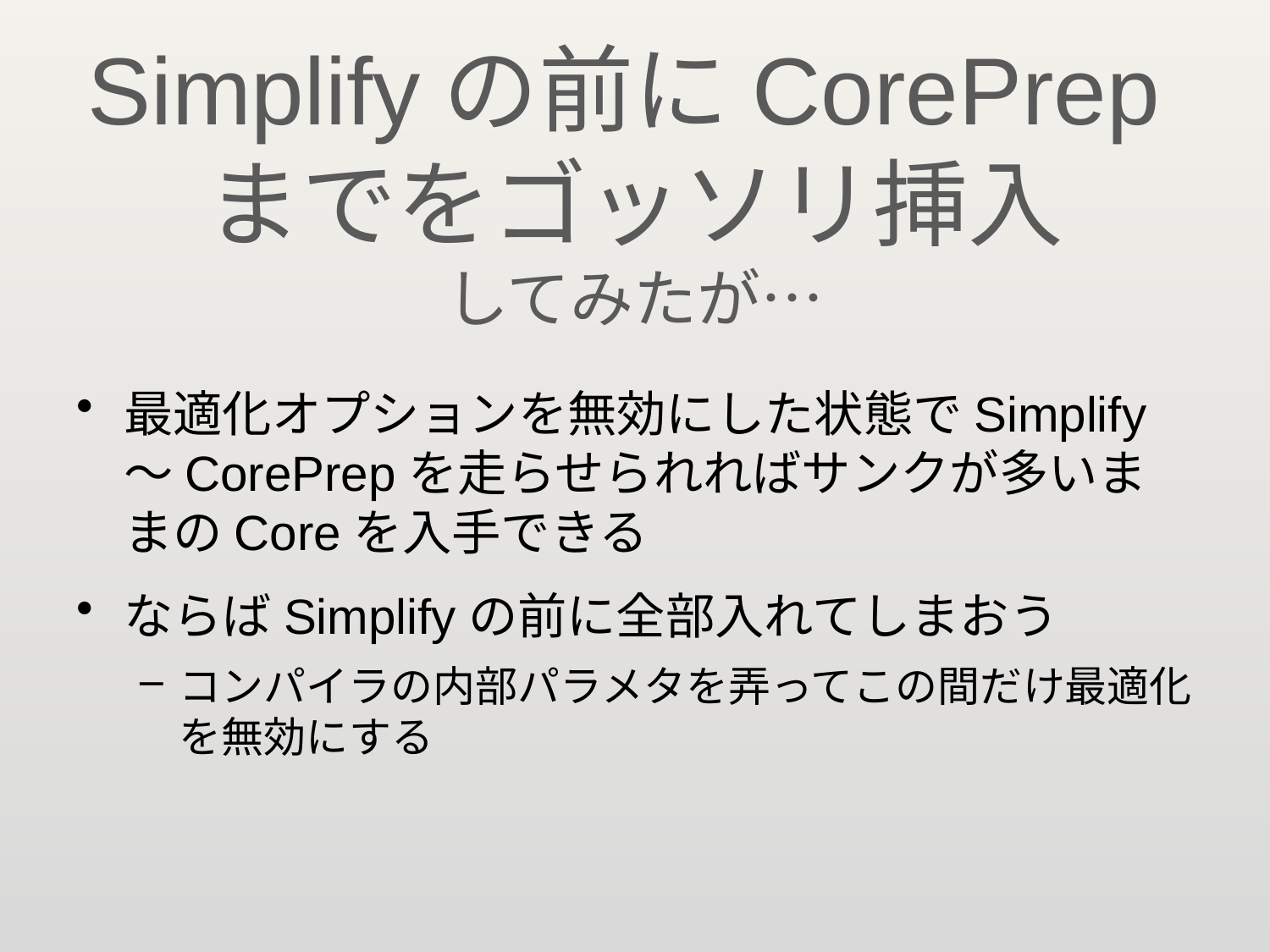

# Simplifyの前にCorePrepまでをゴッソリ挿入 してみたが…
最適化オプションを無効にした状態でSimplify～CorePrepを走らせられればサンクが多いままのCoreを入手できる
ならばSimplifyの前に全部入れてしまおう
コンパイラの内部パラメタを弄ってこの間だけ最適化を無効にする